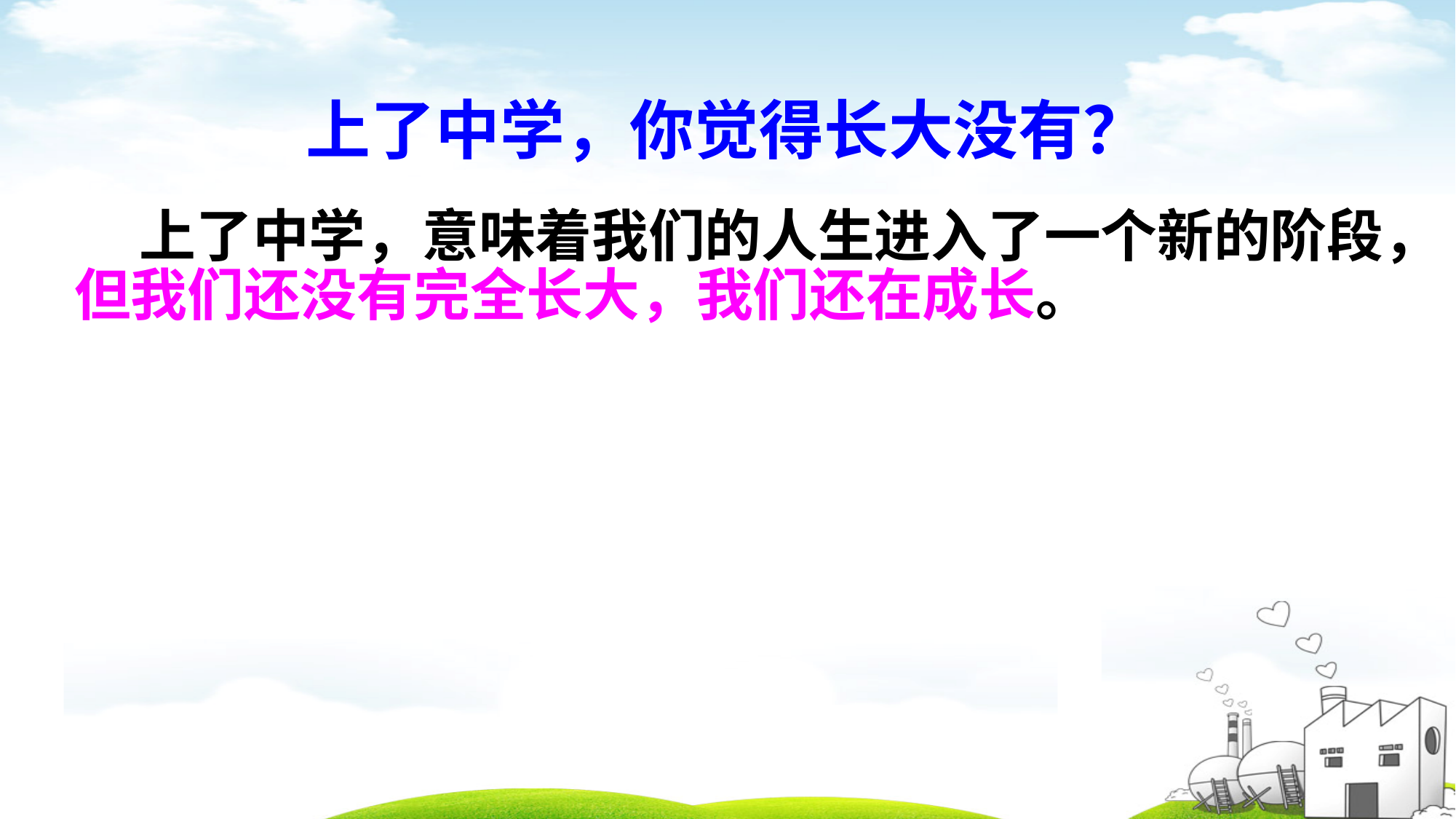

上了中学，你觉得长大没有？
    上了中学，意味着我们的人生进入了一个新的阶段，但我们还没有完全长大，我们还在成长。